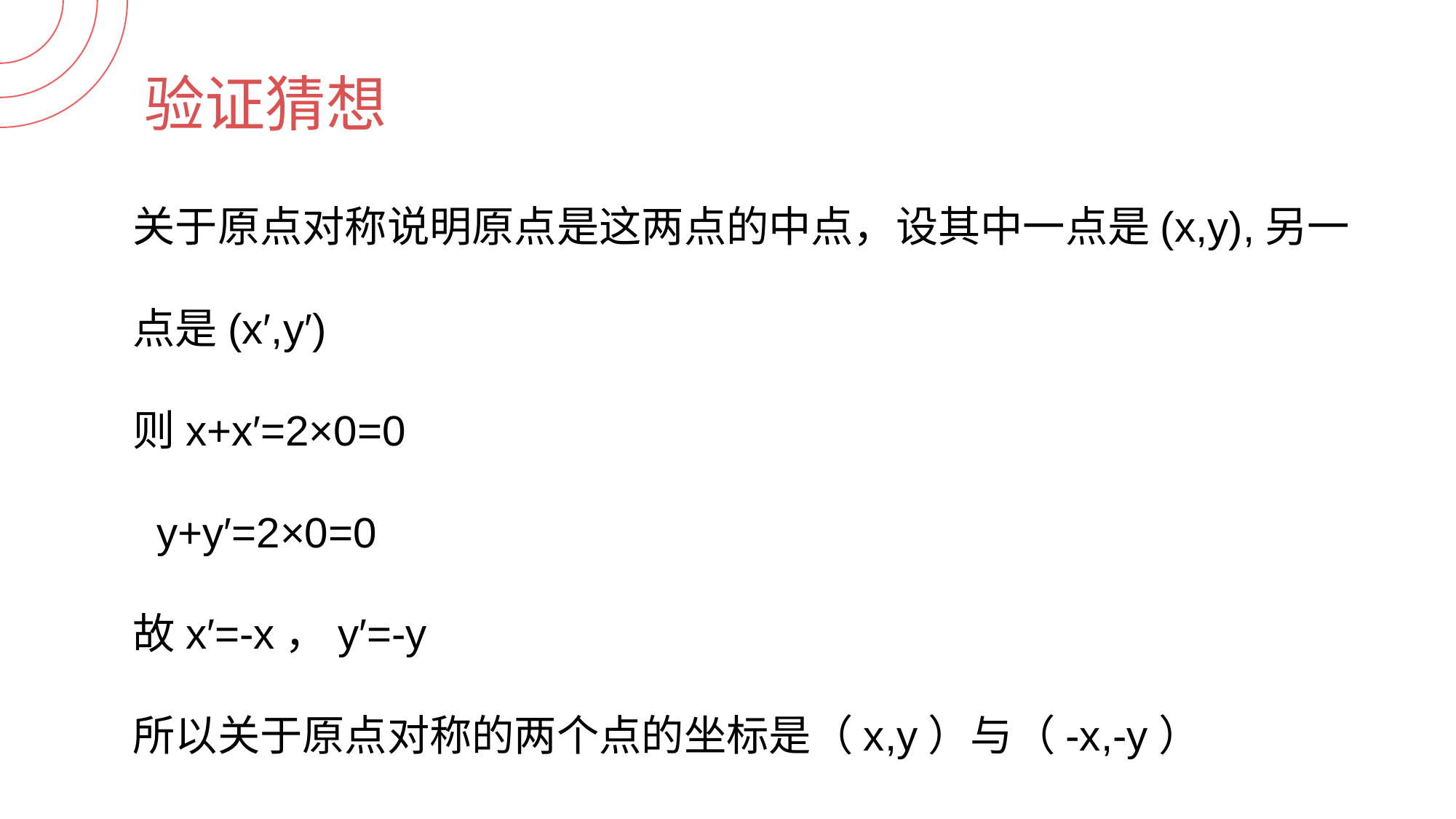

验证猜想
关于原点对称说明原点是这两点的中点，设其中一点是(x,y),另一点是(x′,y′)
则x+x′=2×0=0
  y+y′=2×0=0
故x′=-x，y′=-y
所以关于原点对称的两个点的坐标是（x,y）与（-x,-y）